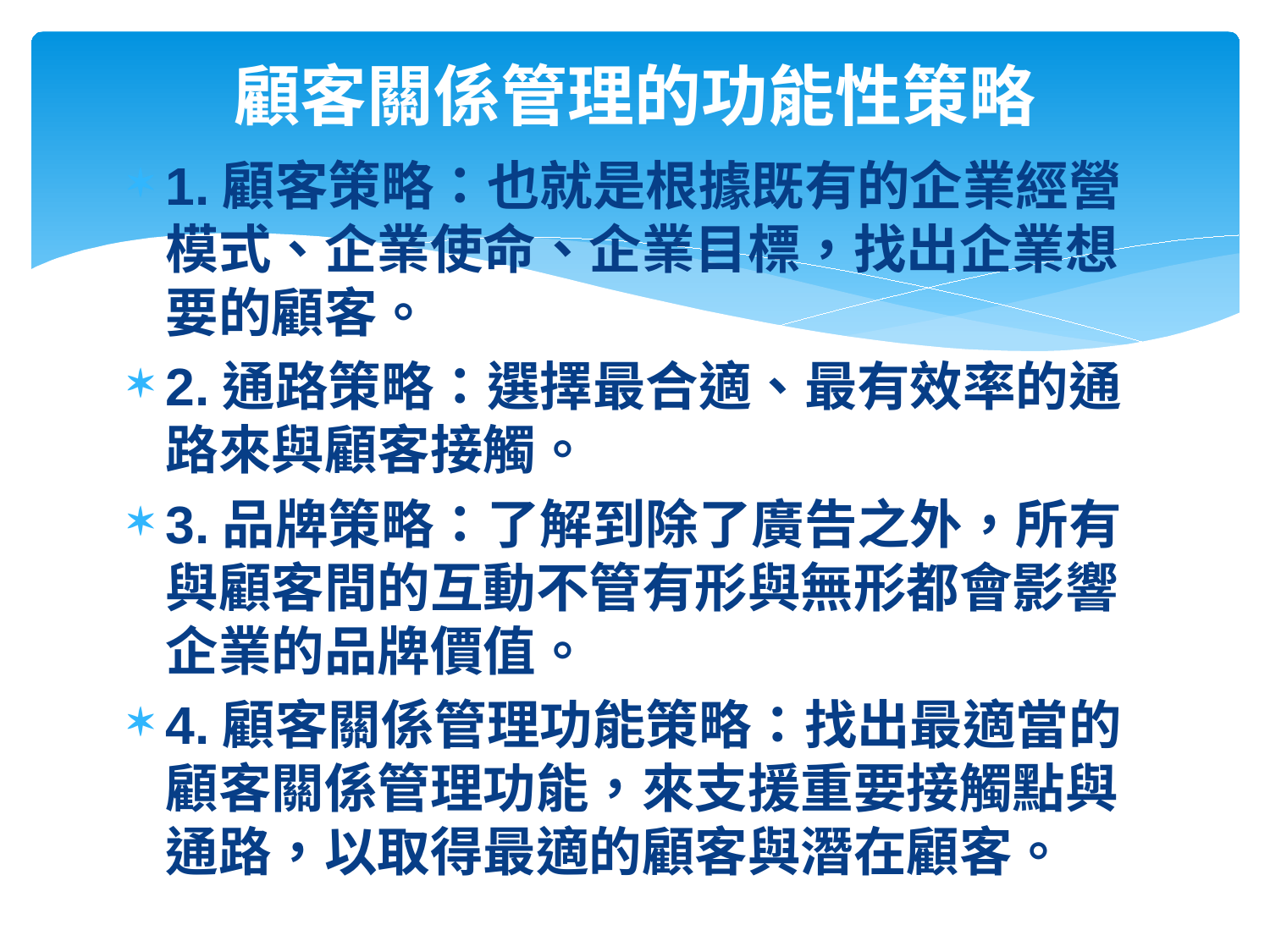

# 顧客關係管理的功能性策略
1.顧客策略：也就是根據既有的企業經營模式、企業使命、企業目標，找出企業想要的顧客。
2.通路策略：選擇最合適、最有效率的通路來與顧客接觸。
3.品牌策略：了解到除了廣告之外，所有與顧客間的互動不管有形與無形都會影響企業的品牌價值。
4.顧客關係管理功能策略：找出最適當的顧客關係管理功能，來支援重要接觸點與通路，以取得最適的顧客與潛在顧客。